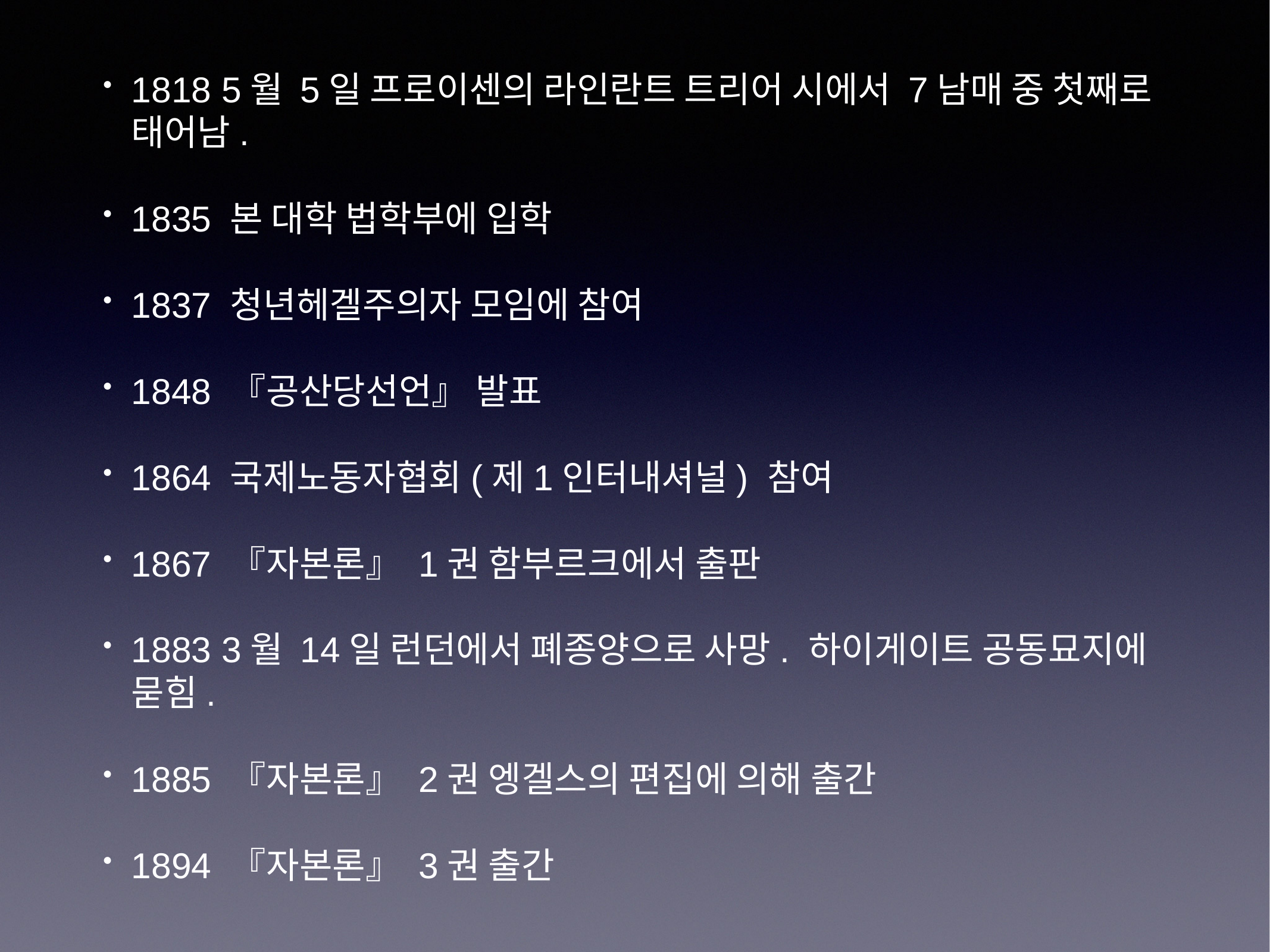

1818 5월 5일 프로이센의 라인란트 트리어 시에서 7남매 중 첫째로 태어남.

1835 본 대학 법학부에 입학

1837 청년헤겔주의자 모임에 참여

1848 『공산당선언』 발표

1864 국제노동자협회(제1인터내셔널) 참여

1867 『자본론』 1권 함부르크에서 출판

1883 3월 14일 런던에서 폐종양으로 사망. 하이게이트 공동묘지에 묻힘.

1885 『자본론』 2권 엥겔스의 편집에 의해 출간

1894 『자본론』 3권 출간